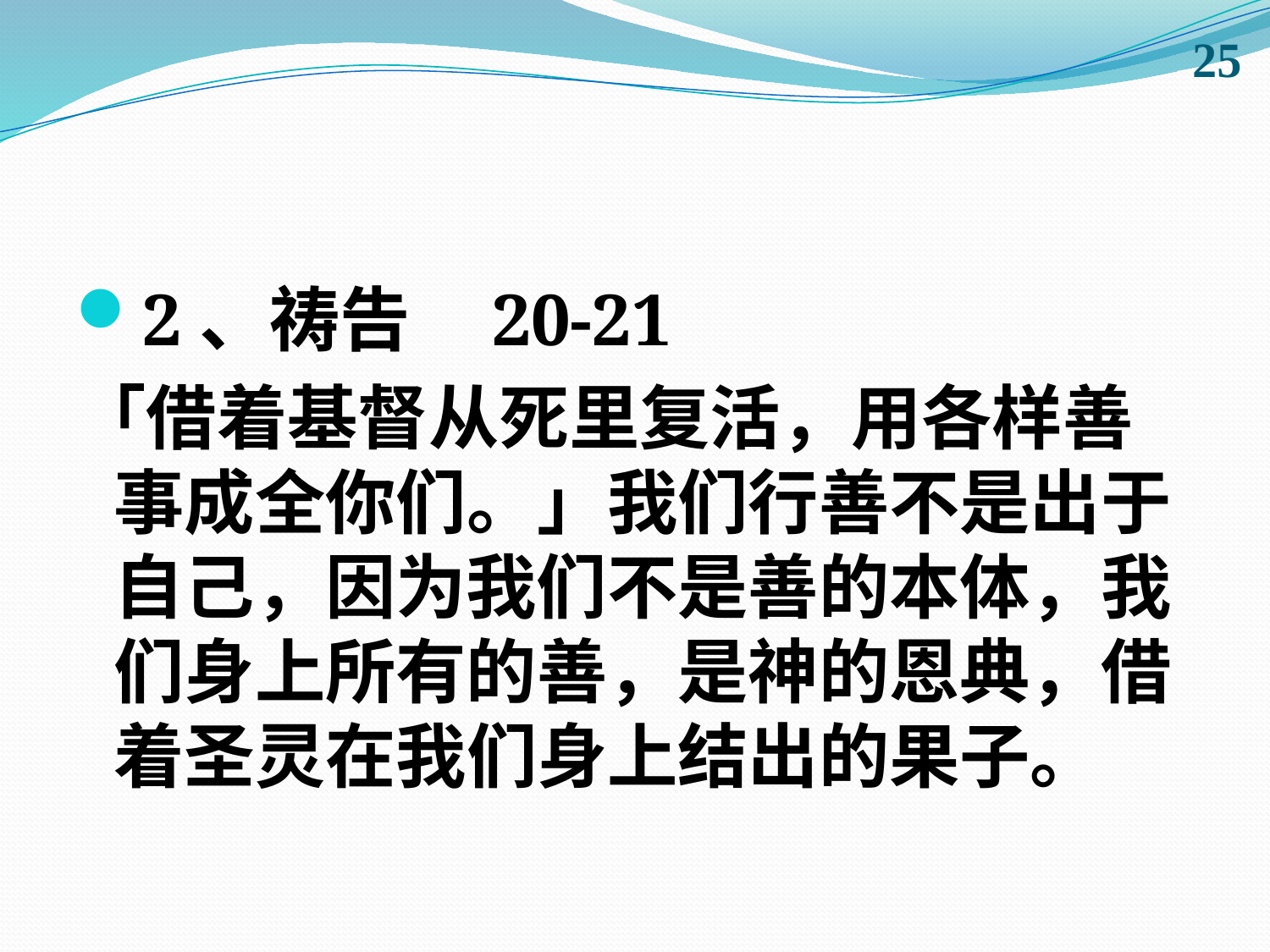

25
#
2、祷告    20-21
「借着基督从死里复活，用各样善事成全你们。」我们行善不是出于自己，因为我们不是善的本体，我们身上所有的善，是神的恩典，借着圣灵在我们身上结出的果子。